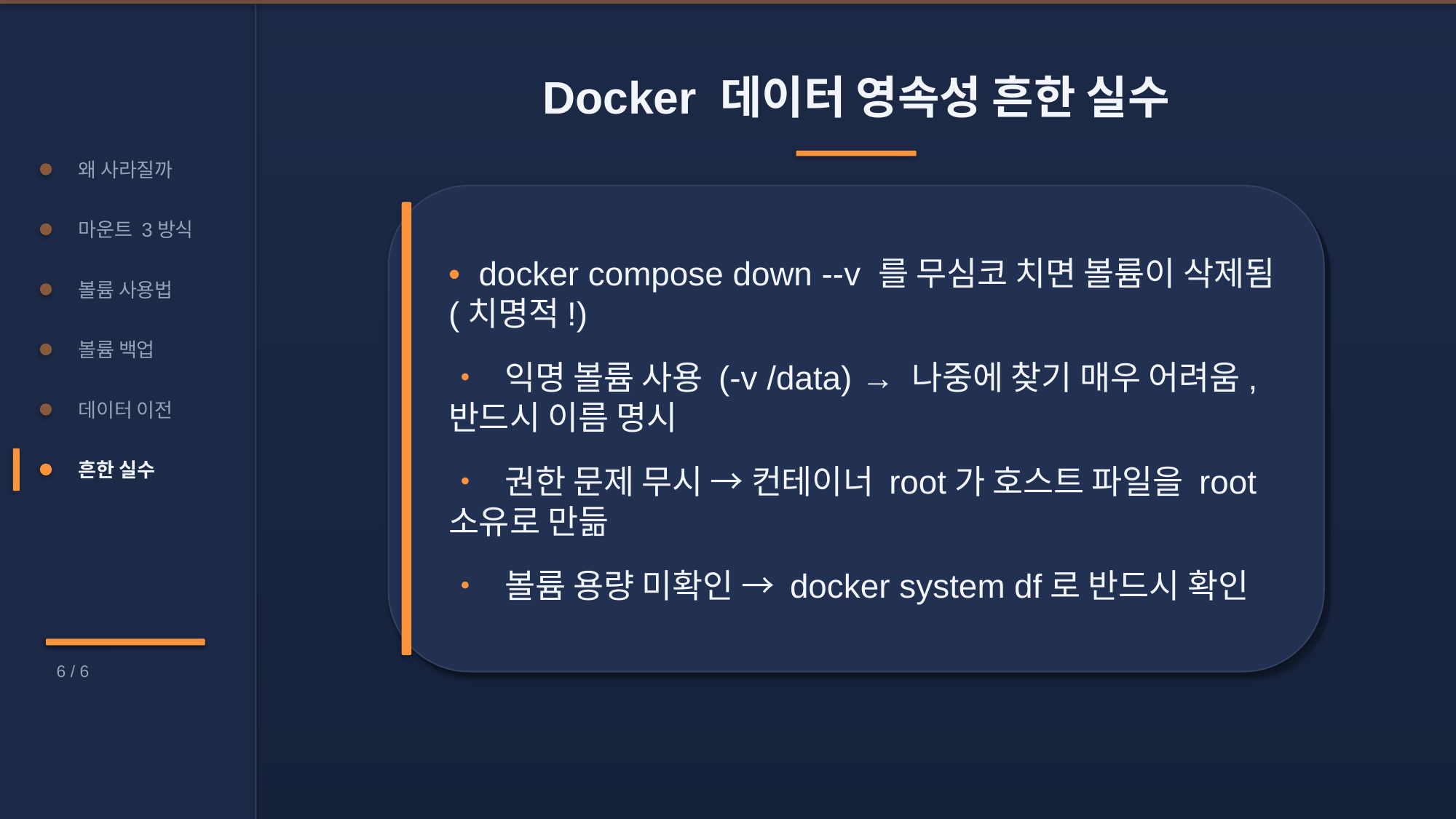

Docker 데이터 영속성 흔한 실수
왜 사라질까

•  docker compose down --v 를 무심코 치면 볼륨이 삭제됨 (치명적!)
•  익명 볼륨 사용 (-v /data) → 나중에 찾기 매우 어려움, 반드시 이름 명시
•  권한 문제 무시 → 컨테이너 root가 호스트 파일을 root 소유로 만듦
•  볼륨 용량 미확인 → docker system df로 반드시 확인

마운트 3방식

볼륨 사용법

볼륨 백업

데이터 이전

흔한 실수

6 / 6